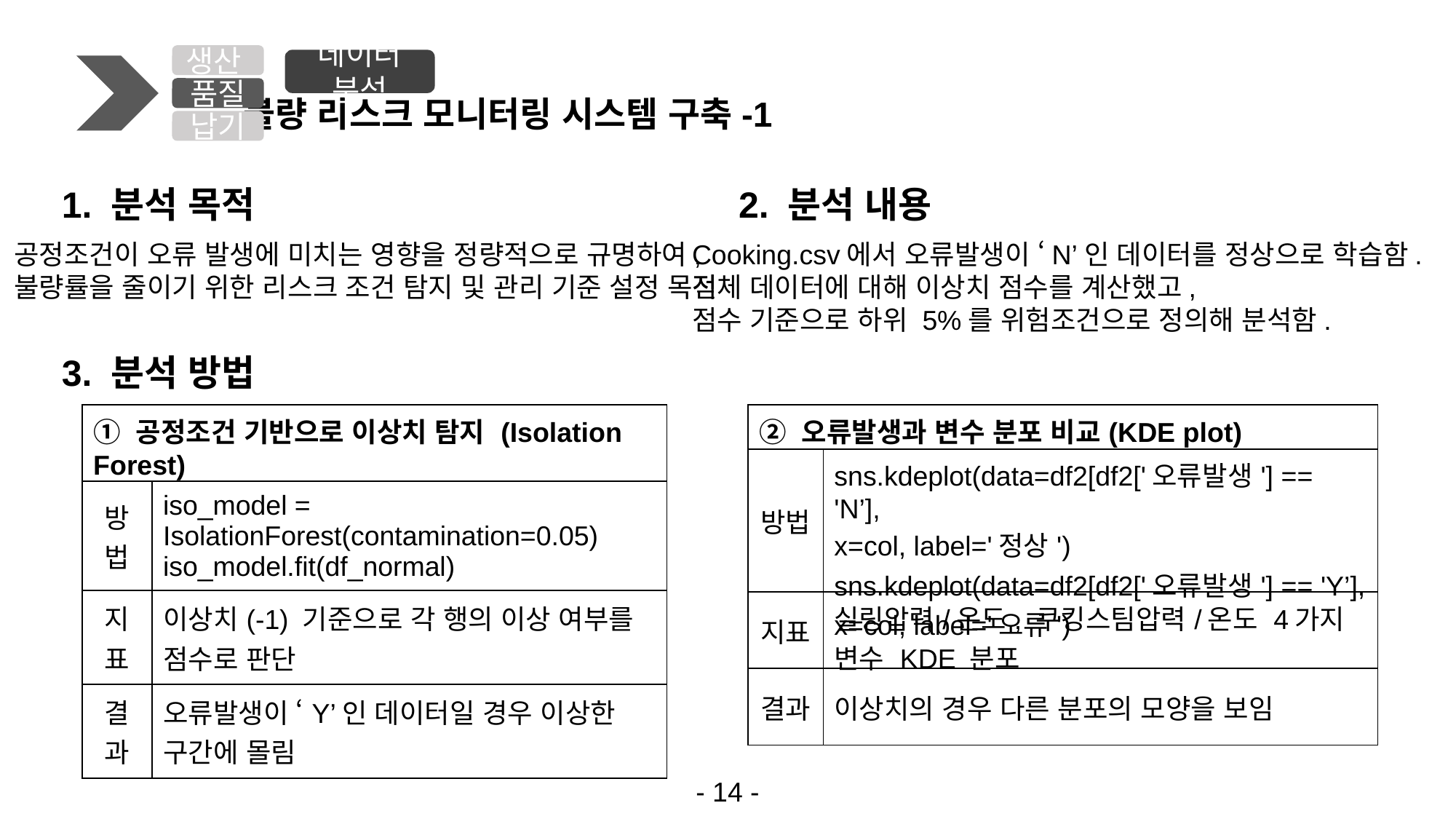

불량 리스크 모니터링 시스템 구축-1

생산
품질
납기
데이터 분석
1. 분석 목적
2. 분석 내용
공정조건이 오류 발생에 미치는 영향을 정량적으로 규명하여,
불량률을 줄이기 위한 리스크 조건 탐지 및 관리 기준 설정 목적
Cooking.csv에서 오류발생이 ‘N’인 데이터를 정상으로 학습함.
전체 데이터에 대해 이상치 점수를 계산했고,
점수 기준으로 하위 5%를 위험조건으로 정의해 분석함.
3. 분석 방법
| ① 공정조건 기반으로 이상치 탐지 (Isolation Forest) | ① 공정조건 기반으로 이상치 탐지 (Isolation Forest) |
| --- | --- |
| 방법 | iso\_model = IsolationForest(contamination=0.05) iso\_model.fit(df\_normal) |
| 지표 | 이상치(-1) 기준으로 각 행의 이상 여부를 점수로 판단 |
| 결과 | 오류발생이 ‘Y’인 데이터일 경우 이상한 구간에 몰림 |
| ② 오류발생과 변수 분포 비교(KDE plot) | ① 공정조건 기반으로 이상치 탐지 (Isolation Forest) |
| --- | --- |
| 방법 | sns.kdeplot(data=df2[df2['오류발생'] == 'N’], x=col, label='정상') sns.kdeplot(data=df2[df2['오류발생'] == 'Y’], x=col, label='오류') |
| 지표 | 실링압력/온도, 쿠킹스팀압력/온도 4가지 변수 KDE 분포 |
| 결과 | 이상치의 경우 다른 분포의 모양을 보임 |
- 14 -